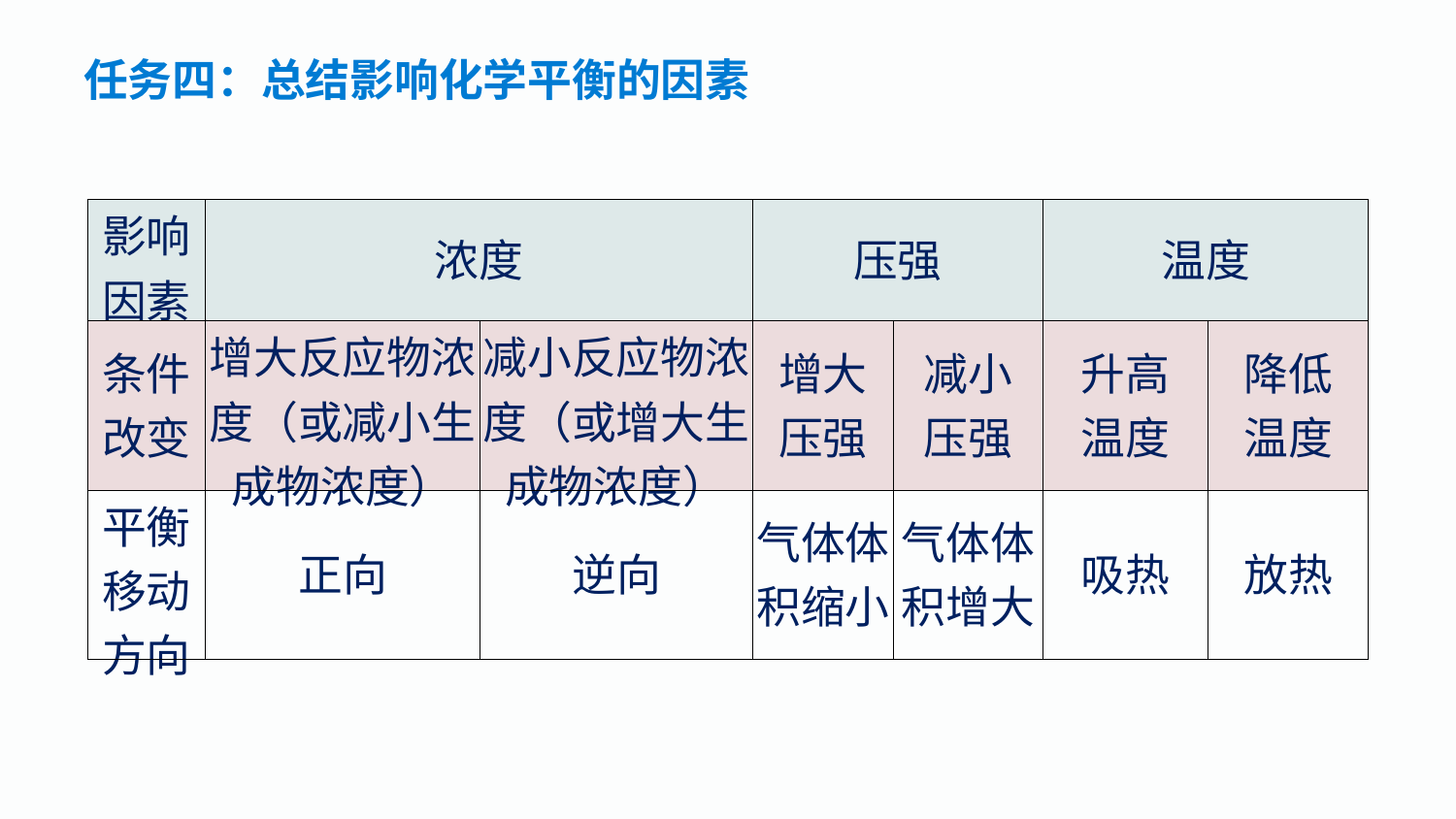

任务四：总结影响化学平衡的因素
| 影响因素 | 浓度 |  | 压强 |  | 温度 |  |
| --- | --- | --- | --- | --- | --- | --- |
| 条件改变 | 增大反应物浓度（或减小生成物浓度） | 减小反应物浓度（或增大生成物浓度） | 增大 压强 | 减小 压强 | 升高 温度 | 降低 温度 |
| 平衡移动方向 | 正向 | 逆向 | 气体体积缩小 | 气体体积增大 | 吸热 | 放热 |